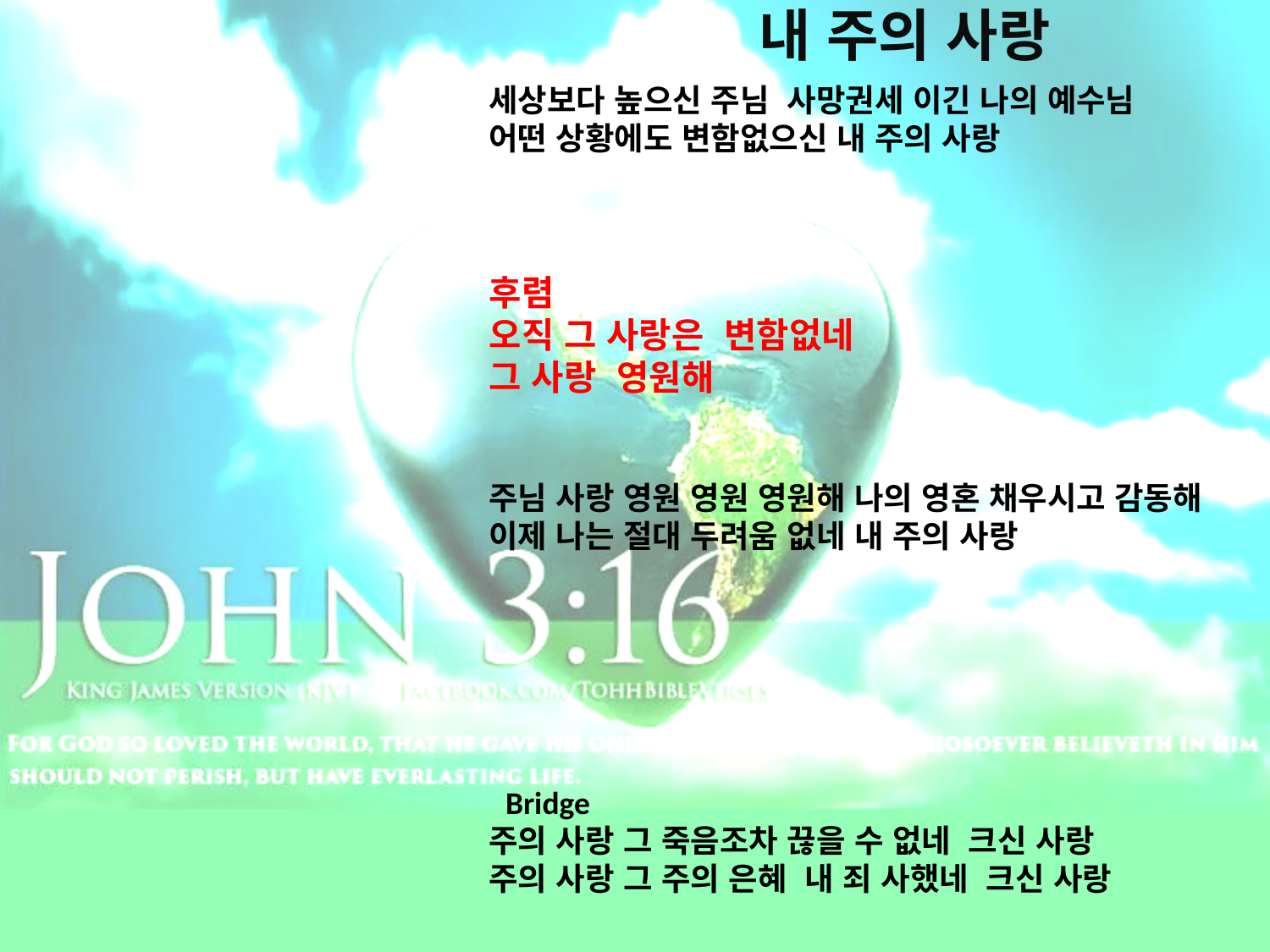

내 주의 사랑
# 세상보다 높으신 주님  사망권세 이긴 나의 예수님 어떤 상황에도 변함없으신 내 주의 사랑 후렴 오직 그 사랑은  변함없네 그 사랑  영원해 주님 사랑 영원 영원 영원해 나의 영혼 채우시고 감동해 이제 나는 절대 두려움 없네 내 주의 사랑 Bridge 주의 사랑 그 죽음조차 끊을 수 없네  크신 사랑 주의 사랑 그 주의 은혜  내 죄 사했네  크신 사랑